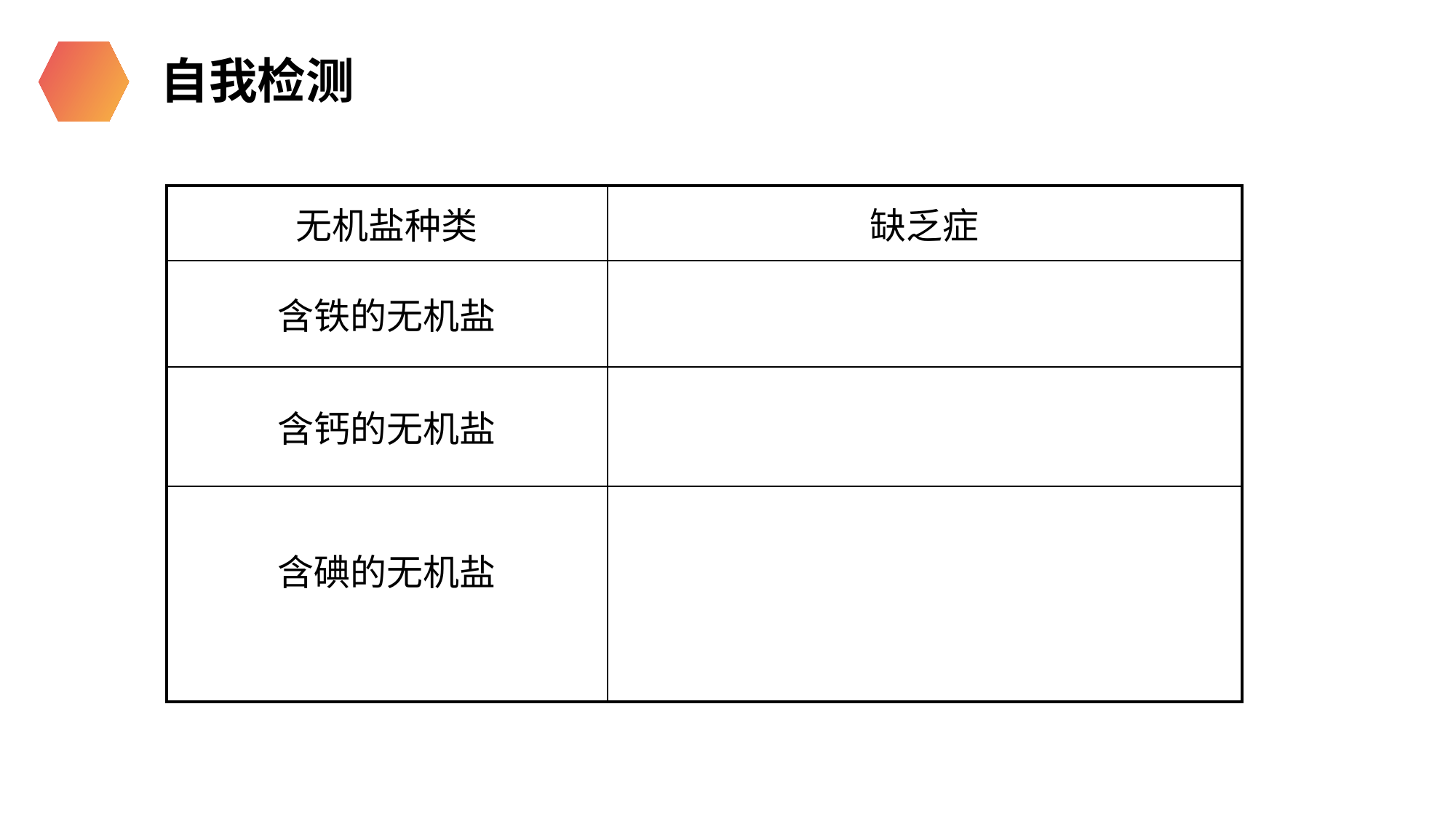

自我检测
| 无机盐种类 | 缺乏症 |
| --- | --- |
| 含铁的无机盐 | 贫血 |
| 含钙的无机盐 | 骨质疏松症 |
| 含碘的无机盐 | 甲状腺肿大 （大脖子病） |